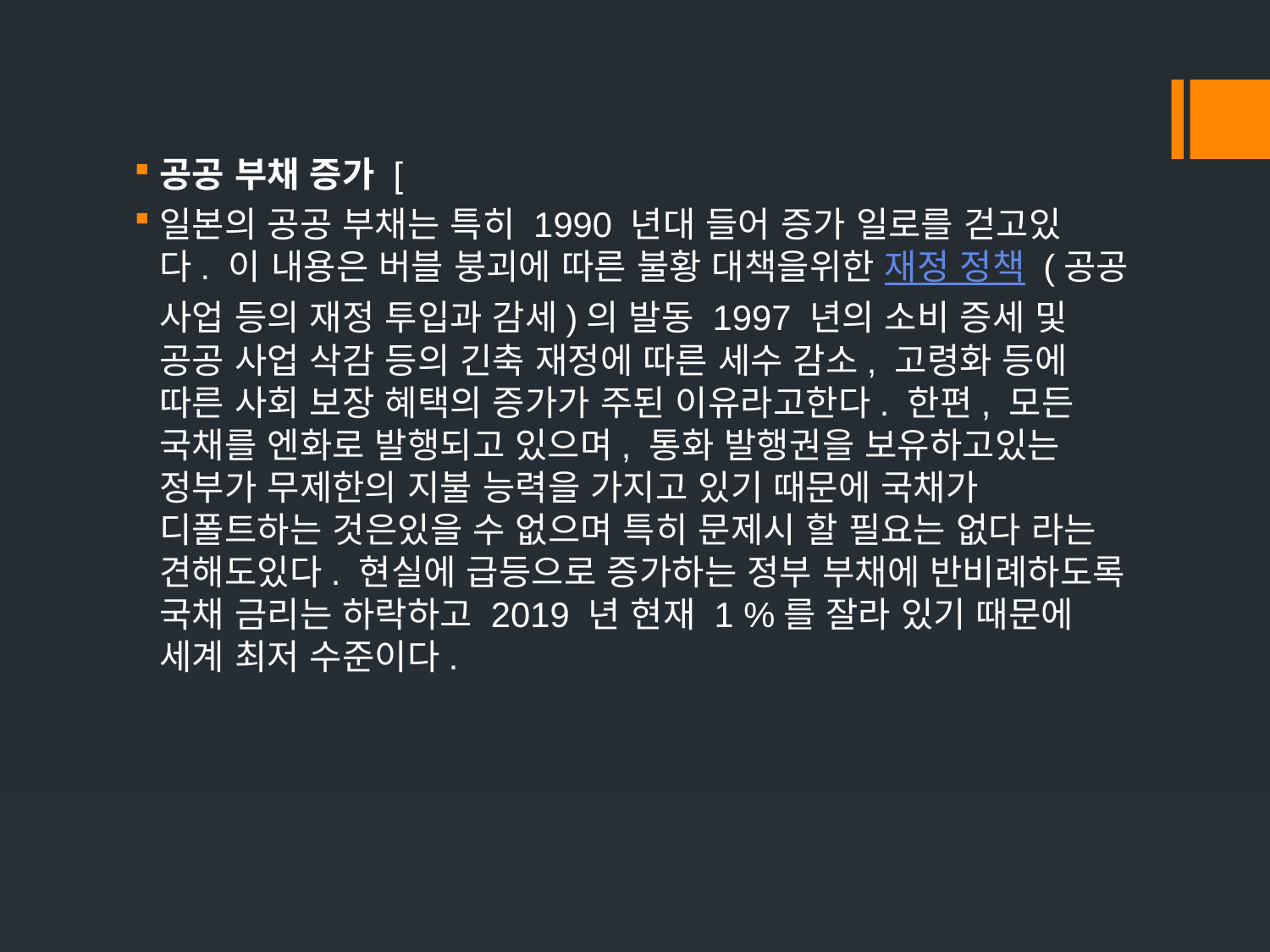

공공 부채 증가 [
일본의 공공 부채는 특히 1990 년대 들어 증가 일로를 걷고있다. 이 내용은 버블 붕괴에 따른 불황 대책을위한 재정 정책 (공공 사업 등의 재정 투입과 감세)의 발동 1997 년의 소비 증세 및 공공 사업 삭감 등의 긴축 재정에 따른 세수 감소, 고령화 등에 따른 사회 보장 혜택의 증가가 주된 이유라고한다. 한편, 모든 국채를 엔화로 발행되고 있으며, 통화 발행권을 보유하고있는 정부가 무제한의 지불 능력을 가지고 있기 때문에 국채가 디폴트하는 것은있을 수 없으며 특히 문제시 할 필요는 없다 라는 견해도있다. 현실에 급등으로 증가하는 정부 부채에 반비례하도록 국채 금리는 하락하고 2019 년 현재 1 %를 잘라 있기 때문에 세계 최저 수준이다.